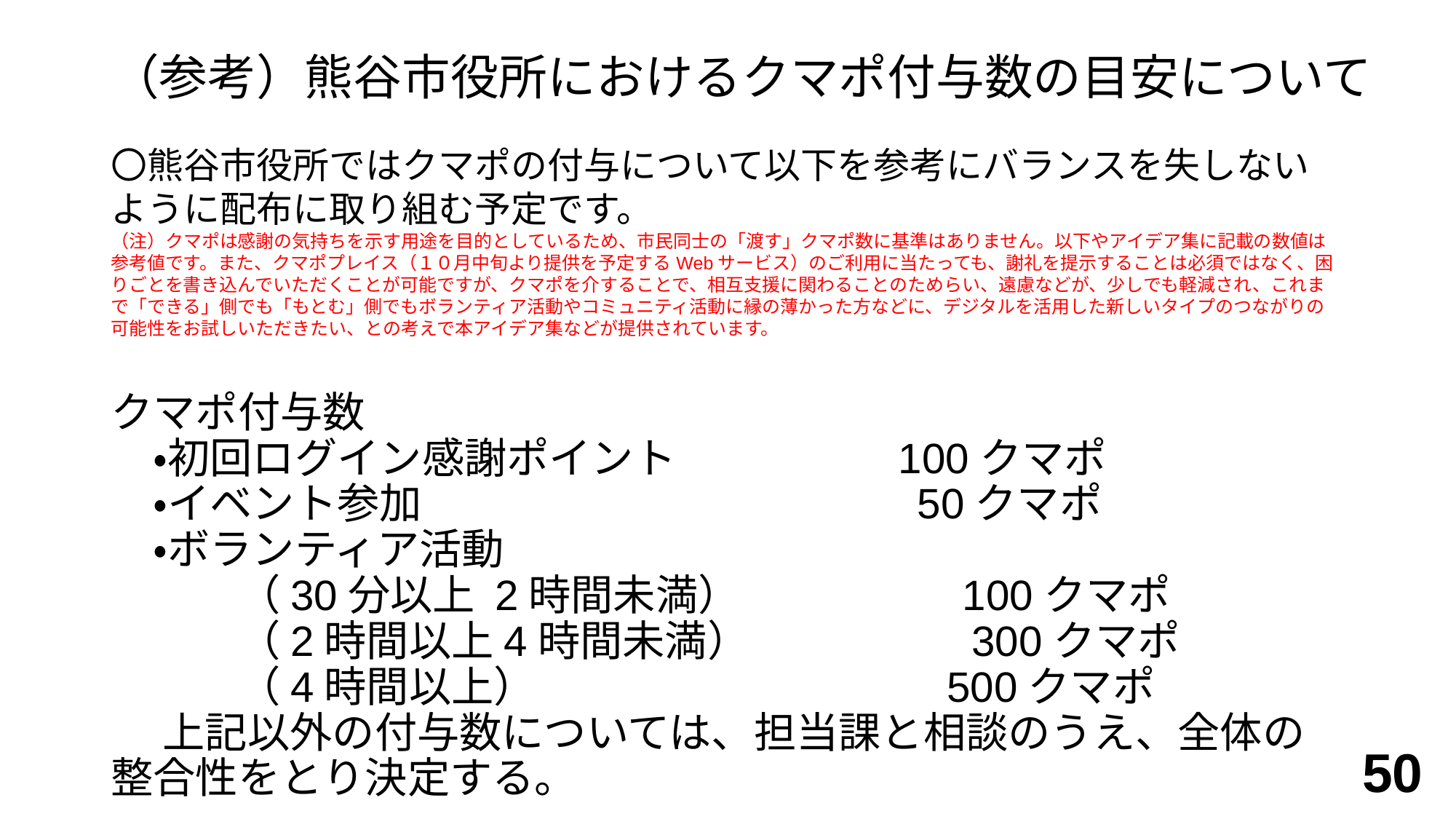

（参考）熊谷市役所におけるクマポ付与数の目安について
〇熊谷市役所ではクマポの付与について以下を参考にバランスを失しないように配布に取り組む予定です。
（注）クマポは感謝の気持ちを示す用途を目的としているため、市民同士の「渡す」クマポ数に基準はありません。以下やアイデア集に記載の数値は参考値です。また、クマポプレイス（１０月中旬より提供を予定するWebサービス）のご利用に当たっても、謝礼を提示することは必須ではなく、困りごとを書き込んでいただくことが可能ですが、クマポを介することで、相互支援に関わることのためらい、遠慮などが、少しでも軽減され、これまで「できる」側でも「もとむ」側でもボランティア活動やコミュニティ活動に縁の薄かった方などに、デジタルを活用した新しいタイプのつながりの可能性をお試しいただきたい、との考えで本アイデア集などが提供されています。
クマポ付与数
　・初回ログイン感謝ポイント　　　　　100クマポ　
　・イベント参加　　　　　　　　 　 　　50クマポ　　　 　　
　・ボランティア活動
　　　（30分以上 2時間未満）　　　　　100クマポ
　　　（2時間以上4時間未満）　　　　　300クマポ
　　　（4時間以上）　　　　　　　 　　 500クマポ
　 上記以外の付与数については、担当課と相談のうえ、全体の整合性をとり決定する。
50